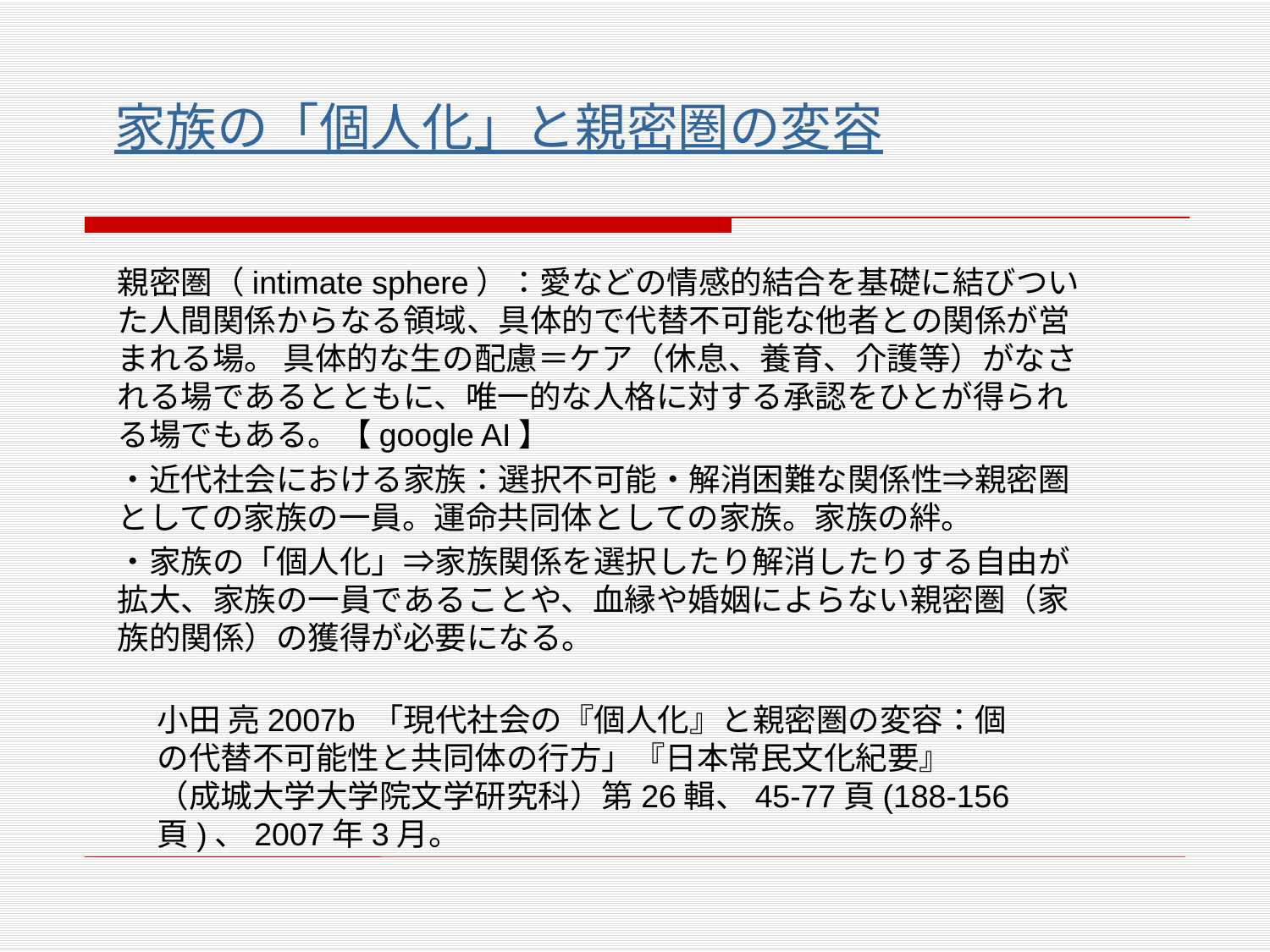

# 家族の「個人化」と親密圏の変容
親密圏（intimate sphere）：愛などの情感的結合を基礎に結びついた人間関係からなる領域、具体的で代替不可能な他者との関係が営まれる場。 具体的な生の配慮＝ケア（休息、養育、介護等）がなされる場であるとともに、唯一的な人格に対する承認をひとが得られる場でもある。【google AI】
・近代社会における家族：選択不可能・解消困難な関係性⇒親密圏としての家族の一員。運命共同体としての家族。家族の絆。
・家族の「個人化」⇒家族関係を選択したり解消したりする自由が拡大、家族の一員であることや、血縁や婚姻によらない親密圏（家族的関係）の獲得が必要になる。
小田 亮2007b 「現代社会の『個人化』と親密圏の変容：個の代替不可能性と共同体の行方」『日本常民文化紀要』（成城大学大学院文学研究科）第26輯、45-77頁(188-156頁)、2007年3月。